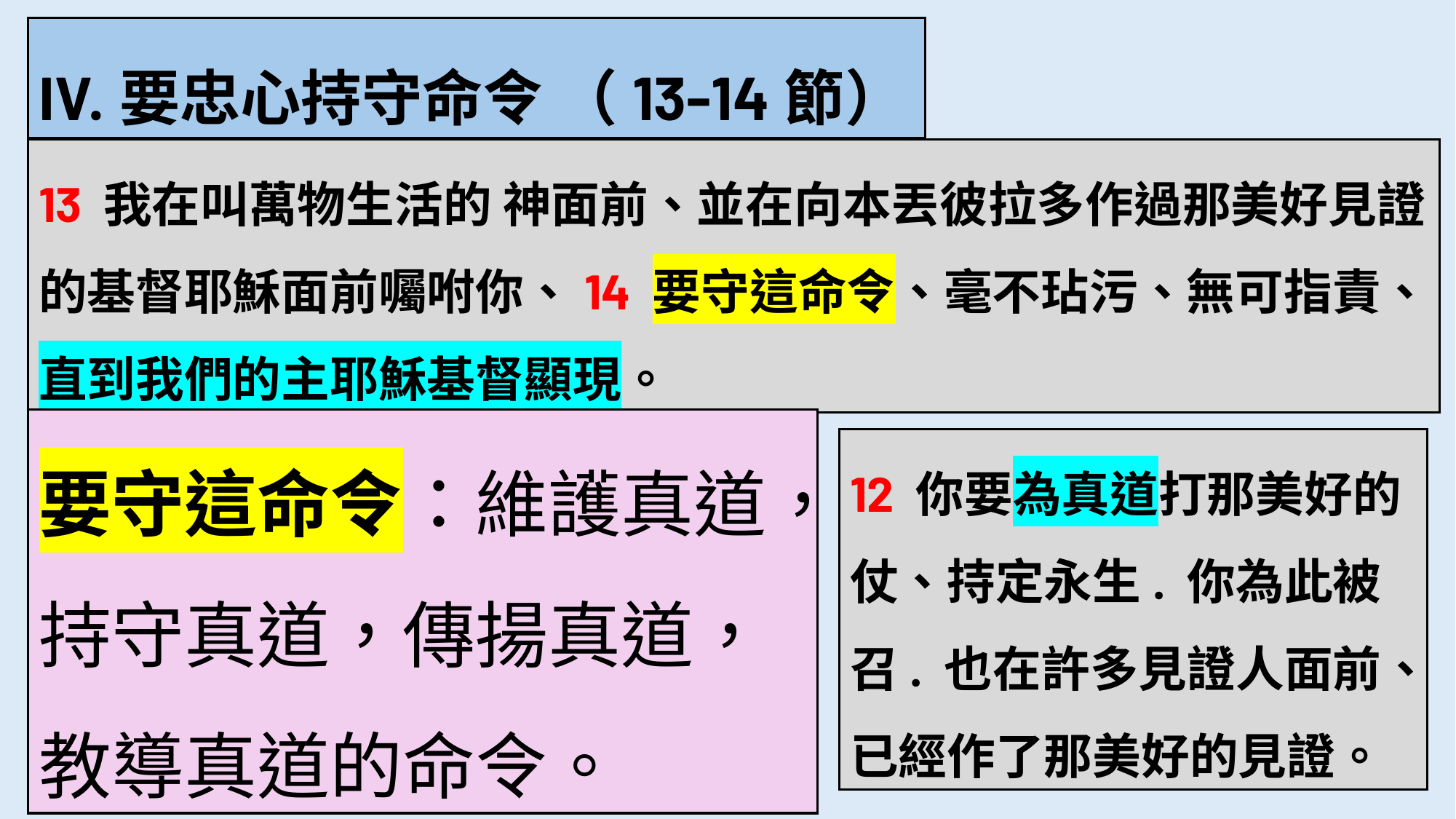

IV.要忠心持守命令 （13-14節）
13 我在叫萬物生活的 神面前、並在向本丟彼拉多作過那美好見證的基督耶穌面前囑咐你、14 要守這命令、毫不玷污、無可指責、直到我們的主耶穌基督顯現。
要守這命令：維護真道，持守真道，傳揚真道，教導真道的命令。
12 你要為真道打那美好的仗、持定永生. 你為此被召. 也在許多見證人面前、已經作了那美好的見證。